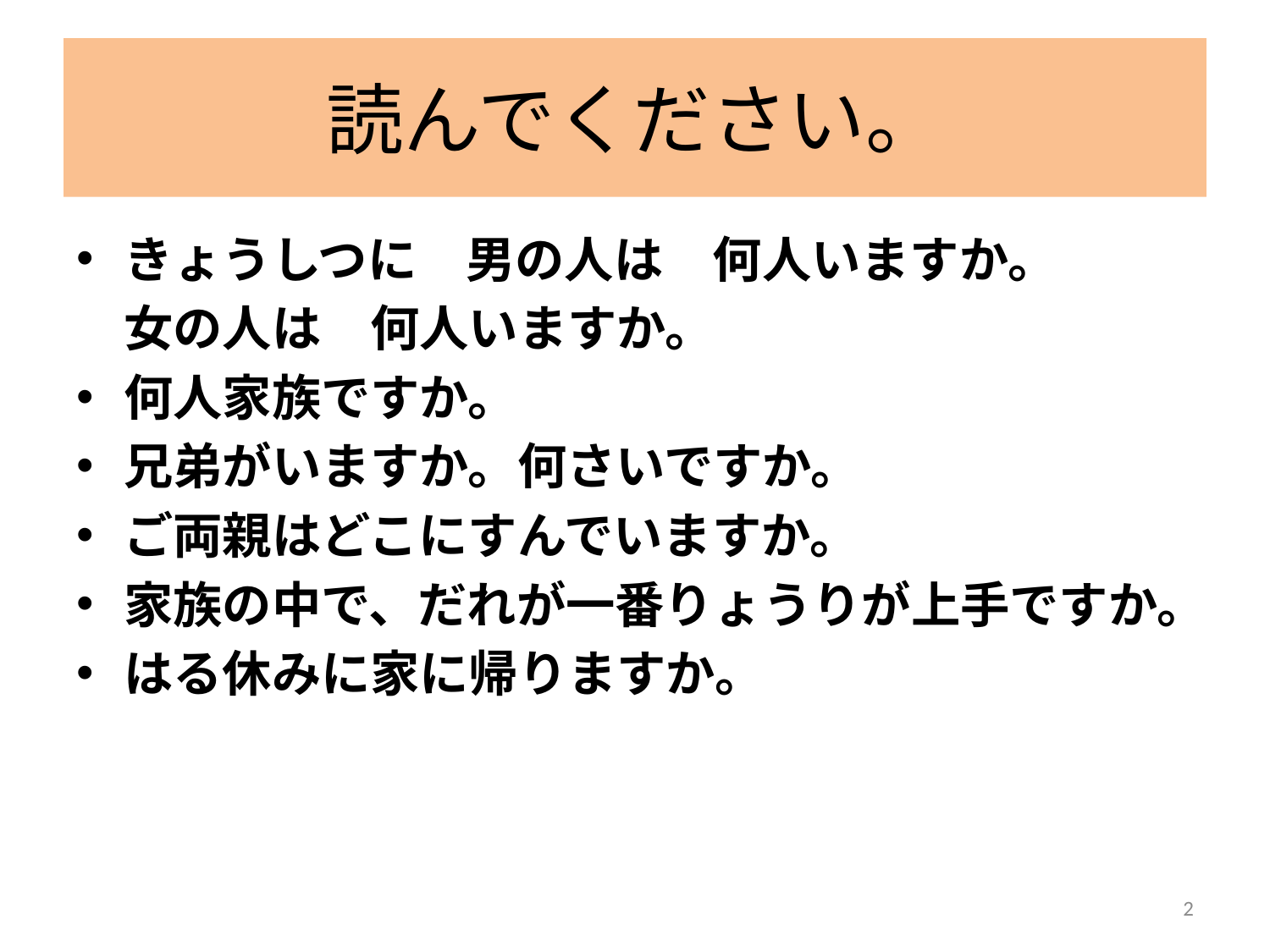

# 読んでください。
きょうしつに　男の人は　何人いますか。
	女の人は　何人いますか。
何人家族ですか。
兄弟がいますか。何さいですか。
ご両親はどこにすんでいますか。
家族の中で、だれが一番りょうりが上手ですか。
はる休みに家に帰りますか。
2